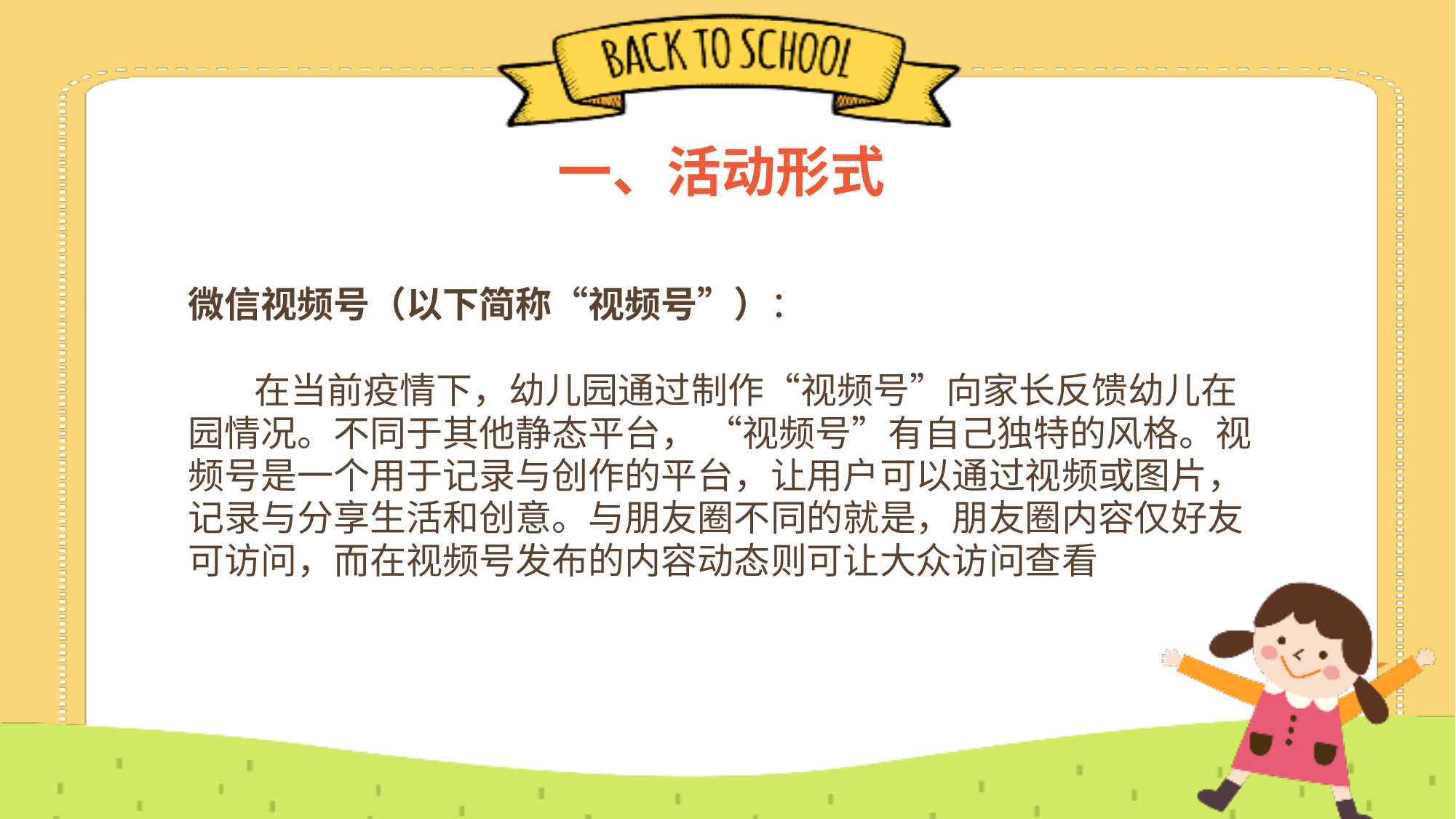

一、活动形式

微信视频号（以下简称“视频号”）：

       在当前疫情下，幼儿园通过制作“视频号”向家长反馈幼儿在园情况。不同于其他静态平台， “视频号”有自己独特的风格。视频号是一个用于记录与创作的平台，让用户可以通过视频或图片，记录与分享生活和创意。与朋友圈不同的就是，朋友圈内容仅好友可访问，而在视频号发布的内容动态则可让大众访问查看